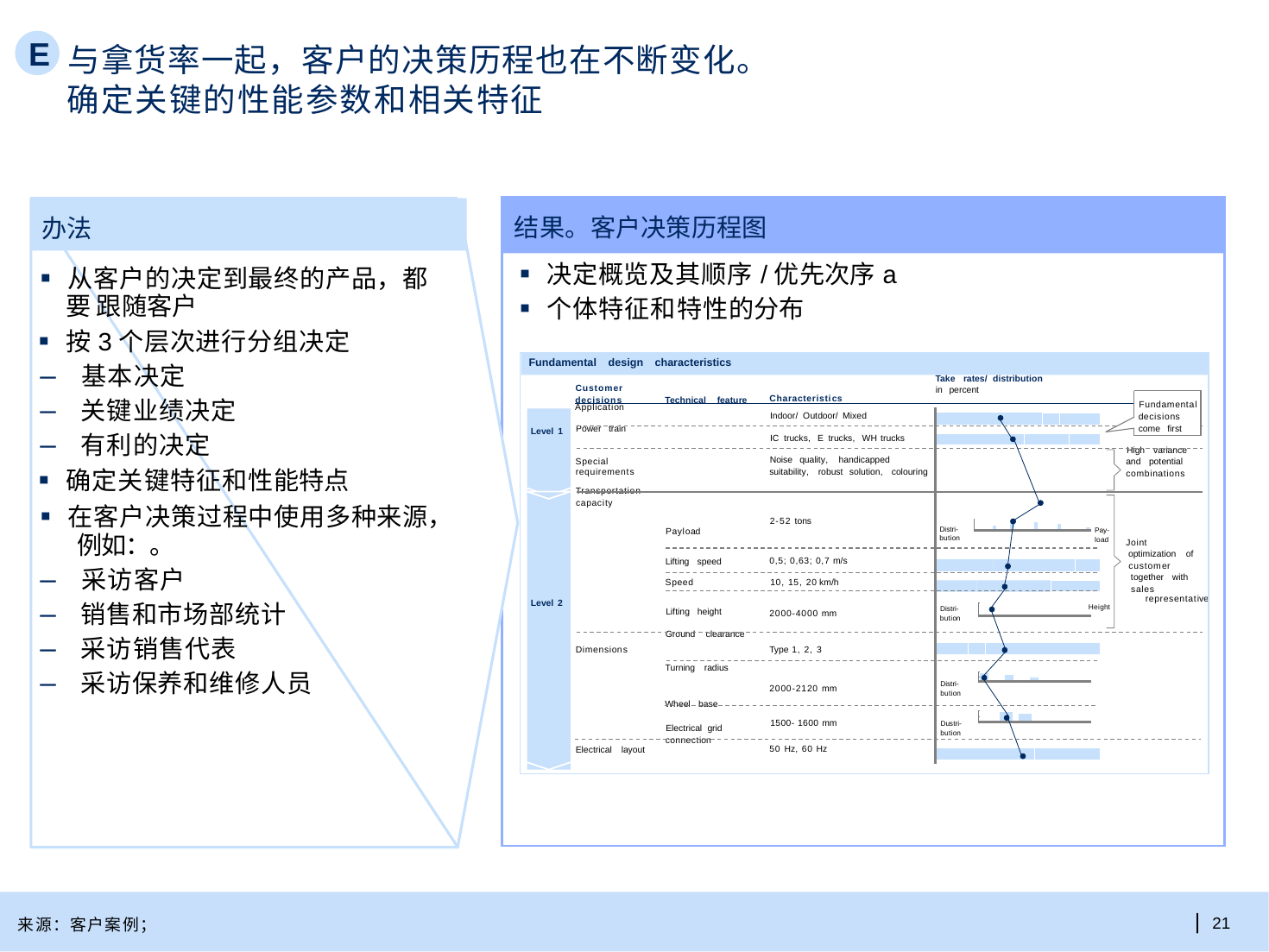

E

与拿货率一起，客户的决策历程也在不断变化。  确定关键的性能参数和相关特征

办法
▪ 从客户的决定到最终的产品，都要 跟随客户
▪ 按3个层次进行分组决定
–  基本决定
–  关键业绩决定
–  有利的决定
▪ 确定关键特征和性能特点
▪ 在客户决策过程中使用多种来源，  例如：。
–  采访客户
–  销售和市场部统计
–  采访销售代表
–  采访保养和维修人员
| ▪ 决定概览及其顺序/优先次序a ▪ 个体特征和特性的分布 |
| --- |

结果。客户决策历程图
| Take rates/distribution in percent Application Power train High variance and potential combinations Transportation capacity 2-52 tons Joint optimization of customer together with sales representative Height Ground clearance Turning radius Wheel base Electrical grid connection |
| --- |

Fundamental design characteristics

Customer decisions

Technical feature

Characteristics
Indoor/Outdoor/Mixed
IC trucks, E trucks, WH trucks

Noise quality, handicapped                suitability, robust solution, colouring

Fundamental decisions        come first

| Level 1 Level 2 |
| --- |

Special           requirements

Distri-  bution

Pay- load

Payload
Lifting speed Speed

Lifting height

0,5; 0,63; 0,7 m/s
10, 15, 20 km/h

2000-4000 mm

Distri-  bution

Dimensions

Type 1, 2, 3

2000-2120 mm

Distri-  bution

Dustri- bution

1500- 1600 mm
50 Hz, 60 Hz

Electrical layout

|  21

来源：客户案例；